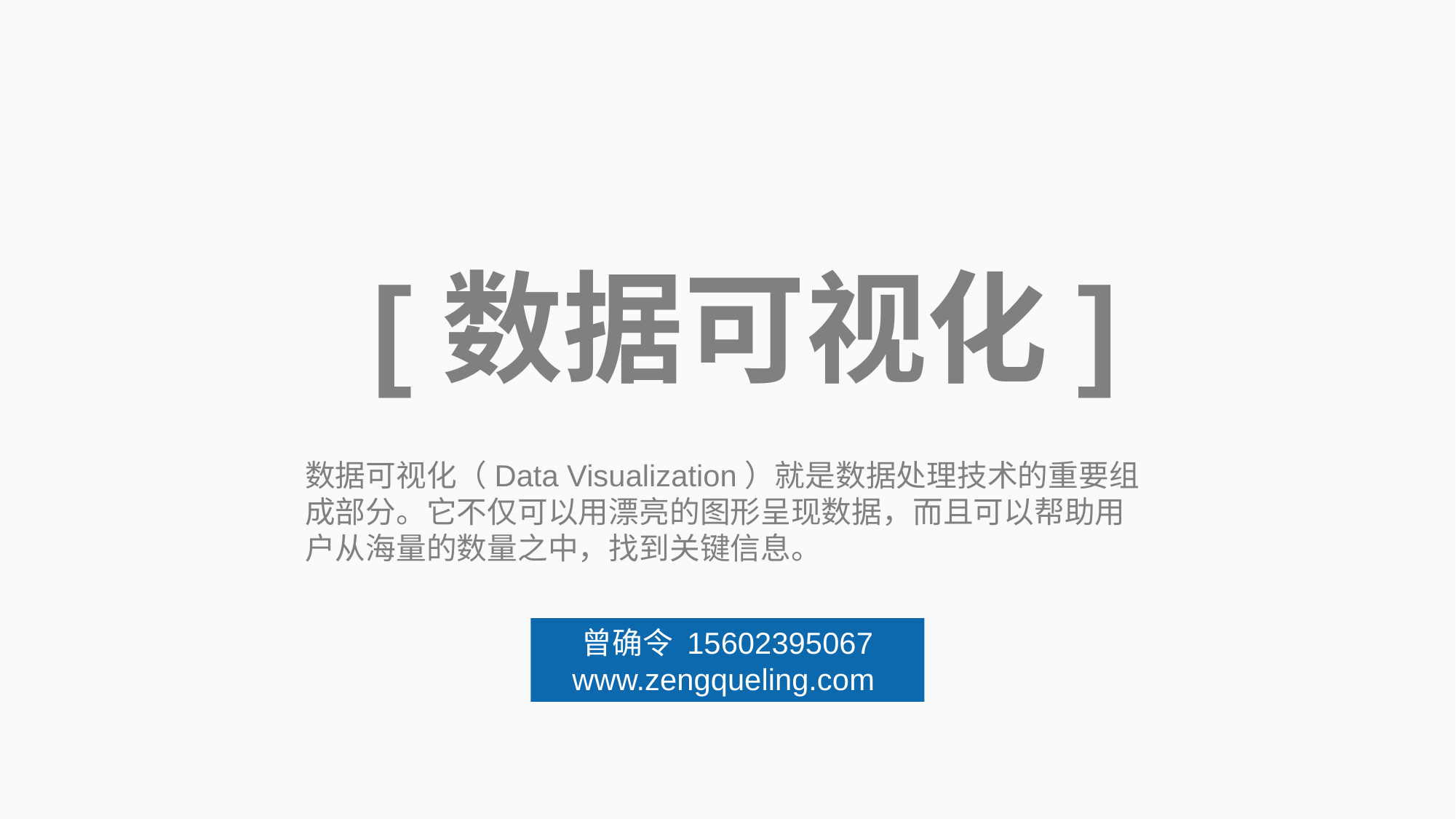

[数据可视化]
数据可视化（Data Visualization）就是数据处理技术的重要组成部分。它不仅可以用漂亮的图形呈现数据，而且可以帮助用户从海量的数量之中，找到关键信息。
曾确令 15602395067
www.zengqueling.com